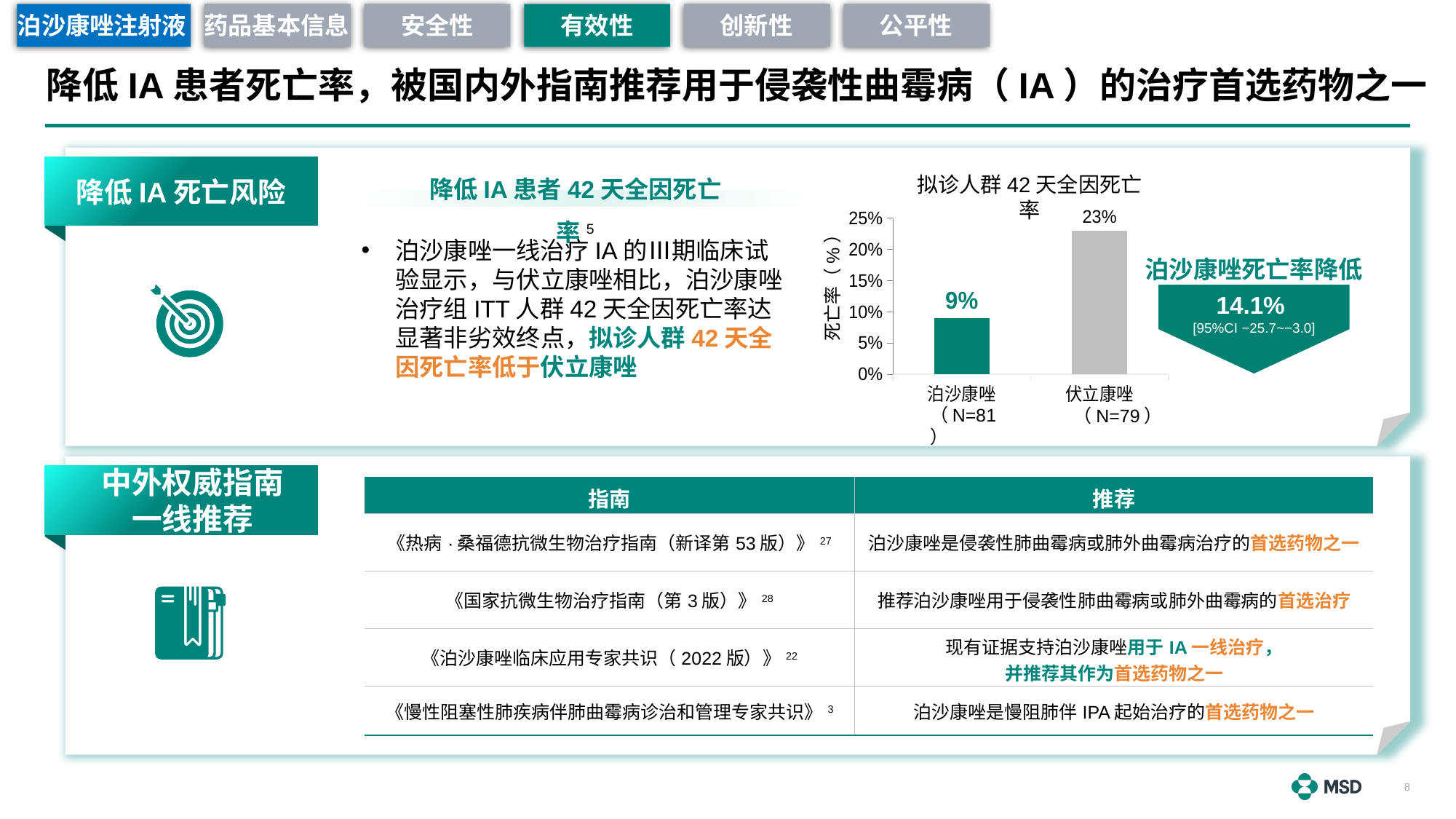

泊沙康唑注射液
药品基本信息
安全性
有效性
创新性
公平性
# 降低IA患者死亡率，被国内外指南推荐用于侵袭性曲霉病（IA）的治疗首选药物之一

降低IA死亡风险
降低IA患者42天全因死亡率5
拟诊人群42天全因死亡率

### Chart

| Category | 泊沙康唑 |
|---|---|
| 泊沙康唑 | 0.09 |
| 伏立康唑 | 0.23 |
泊沙康唑死亡率降低

14.1%
[95%CI −25.7~−3.0]
死亡率（%）
（N=81）
（N=79）

泊沙康唑一线治疗IA的Ⅲ期临床试验显示，与伏立康唑相比，泊沙康唑治疗组ITT人群42天全因死亡率达显著非劣效终点，拟诊人群42天全因死亡率低于伏立康唑

中外权威指南
一线推荐
| 指南 | 推荐 |
| --- | --- |
| 《热病·桑福德抗微生物治疗指南（新译第53版）》27 | 泊沙康唑是侵袭性肺曲霉病或肺外曲霉病治疗的首选药物之一 |
| 《国家抗微生物治疗指南（第3版）》28 | 推荐泊沙康唑用于侵袭性肺曲霉病或肺外曲霉病的首选治疗 |
| 《泊沙康唑临床应用专家共识（2022版）》22 | 现有证据支持泊沙康唑用于IA一线治疗， 并推荐其作为首选药物之一 |
| 《慢性阻塞性肺疾病伴肺曲霉病诊治和管理专家共识》3 | 泊沙康唑是慢阻肺伴IPA起始治疗的首选药物之一 |

8